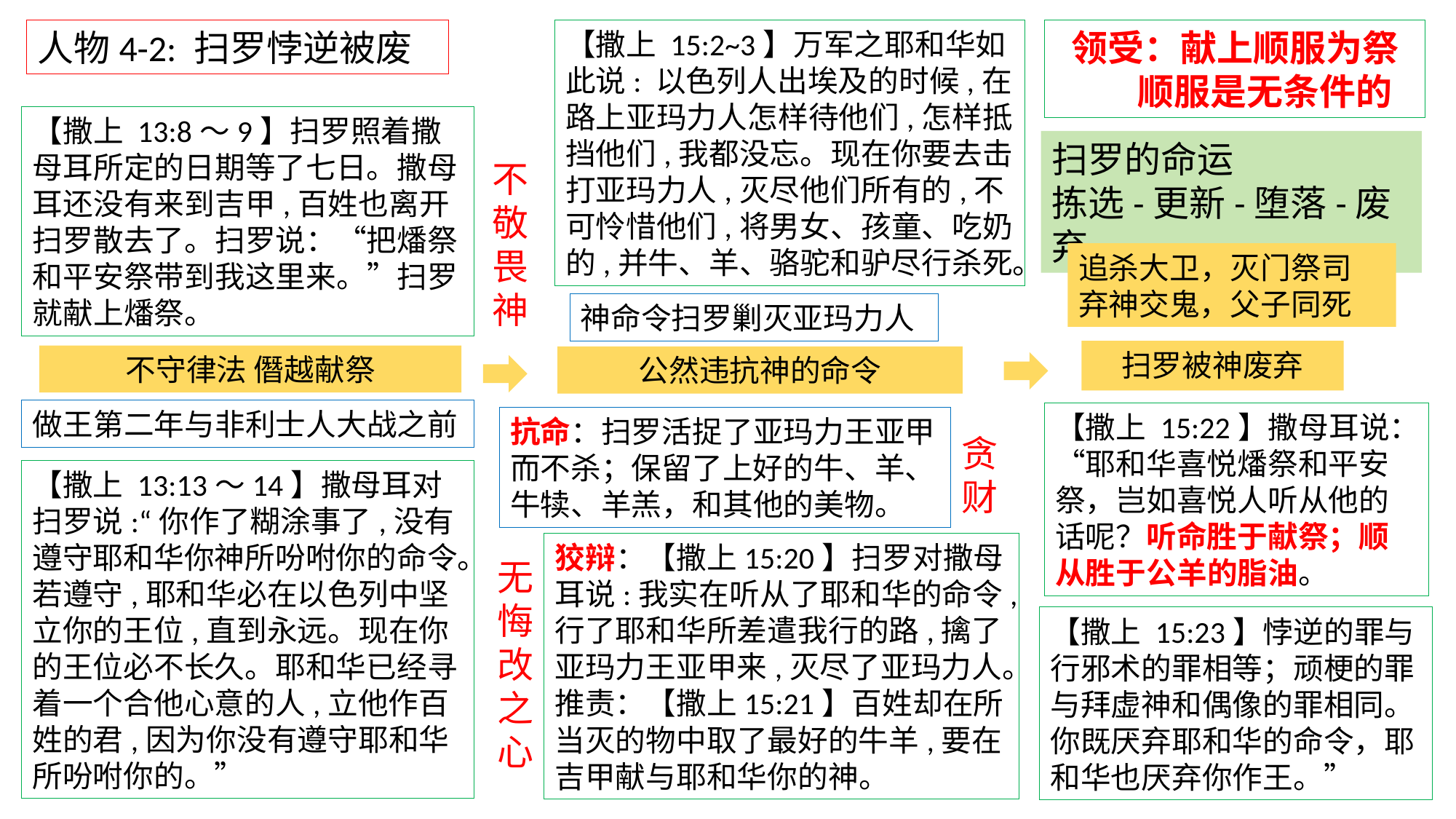

领受：献上顺服为祭
         顺服是无条件的
人物4-2: 扫罗悖逆被废
【撒上 15:2~3】万军之耶和华如此说: 以色列人出埃及的时候,在路上亚玛力人怎样待他们,怎样抵挡他们,我都没忘。现在你要去击打亚玛力人,灭尽他们所有的,不可怜惜他们,将男女、孩童、吃奶的,并牛、羊、骆驼和驴尽行杀死。
【撒上 13:8～9】扫罗照着撒母耳所定的日期等了七日。撒母耳还没有来到吉甲,百姓也离开扫罗散去了。扫罗说：“把燔祭和平安祭带到我这里来。”扫罗就献上燔祭。
扫罗的命运
拣选-更新-堕落-废弃
不敬畏神
追杀大卫，灭门祭司
弃神交鬼，父子同死
神命令扫罗剿灭亚玛力人
扫罗被神废弃
不守律法 僭越献祭
公然违抗神的命令

做王第二年与非利士人大战之前
【撒上 15:22】撒母耳说：“耶和华喜悦燔祭和平安祭，岂如喜悦人听从他的话呢？听命胜于献祭；顺从胜于公羊的脂油。
抗命：扫罗活捉了亚玛力王亚甲而不杀；保留了上好的牛、羊、牛犊、羊羔，和其他的美物。
贪财
【撒上 13:13～14】撒母耳对扫罗说:“你作了糊涂事了,没有遵守耶和华你神所吩咐你的命令。若遵守,耶和华必在以色列中坚立你的王位,直到永远。现在你的王位必不长久。耶和华已经寻着一个合他心意的人,立他作百姓的君,因为你没有遵守耶和华所吩咐你的。”
狡辩：【撒上15:20】扫罗对撒母耳说:我实在听从了耶和华的命令,行了耶和华所差遣我行的路,擒了亚玛力王亚甲来,灭尽了亚玛力人。
推责：【撒上15:21】百姓却在所当灭的物中取了最好的牛羊,要在吉甲献与耶和华你的神。
无悔改之心
【撒上 15:23】悖逆的罪与行邪术的罪相等；顽梗的罪与拜虚神和偶像的罪相同。你既厌弃耶和华的命令，耶和华也厌弃你作王。”